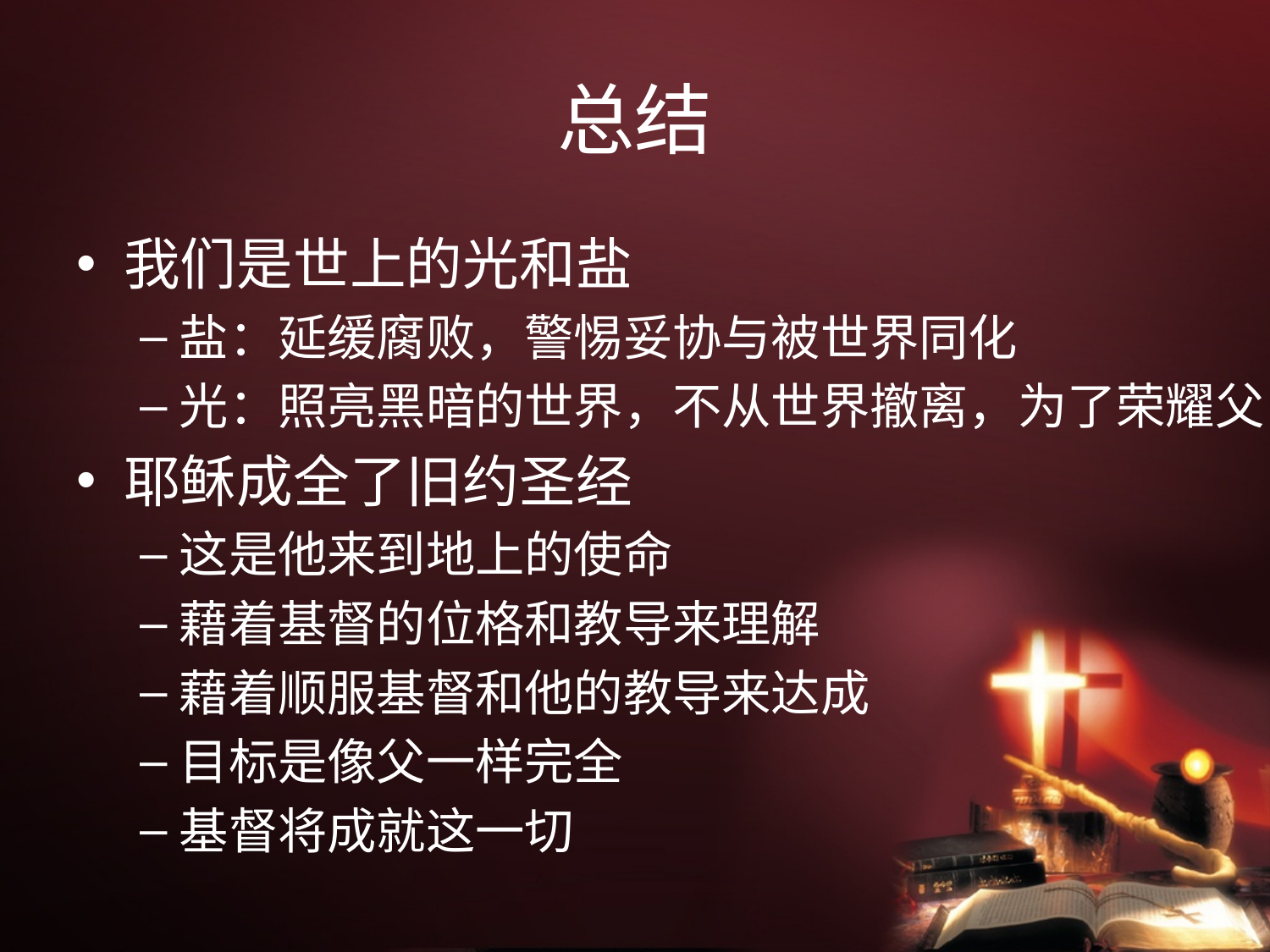

# 总结
我们是世上的光和盐
盐：延缓腐败，警惕妥协与被世界同化
光：照亮黑暗的世界，不从世界撤离，为了荣耀父
耶稣成全了旧约圣经
这是他来到地上的使命
藉着基督的位格和教导来理解
藉着顺服基督和他的教导来达成
目标是像父一样完全
基督将成就这一切